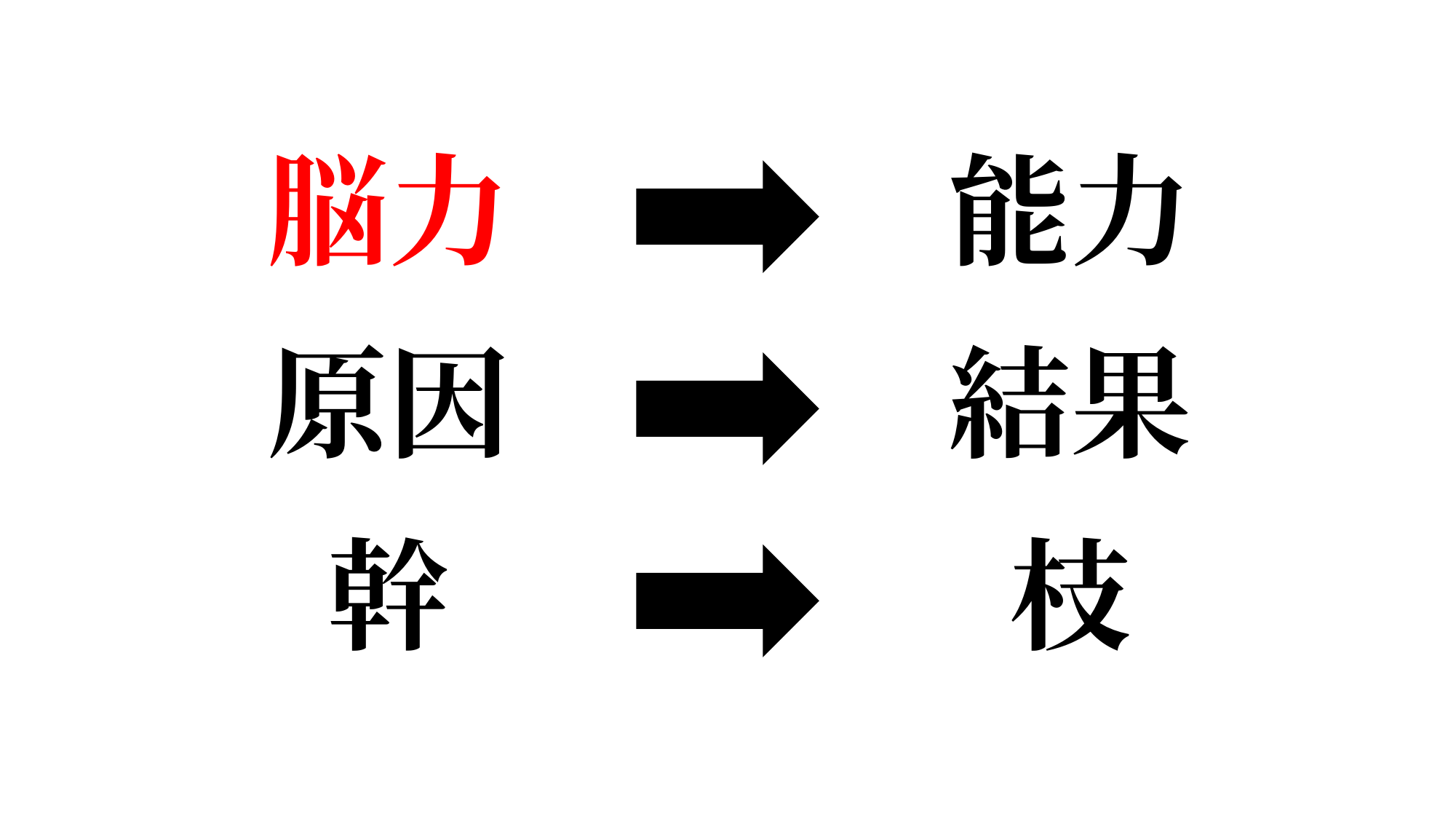

# 脳力
能力

原因
結果

幹
枝